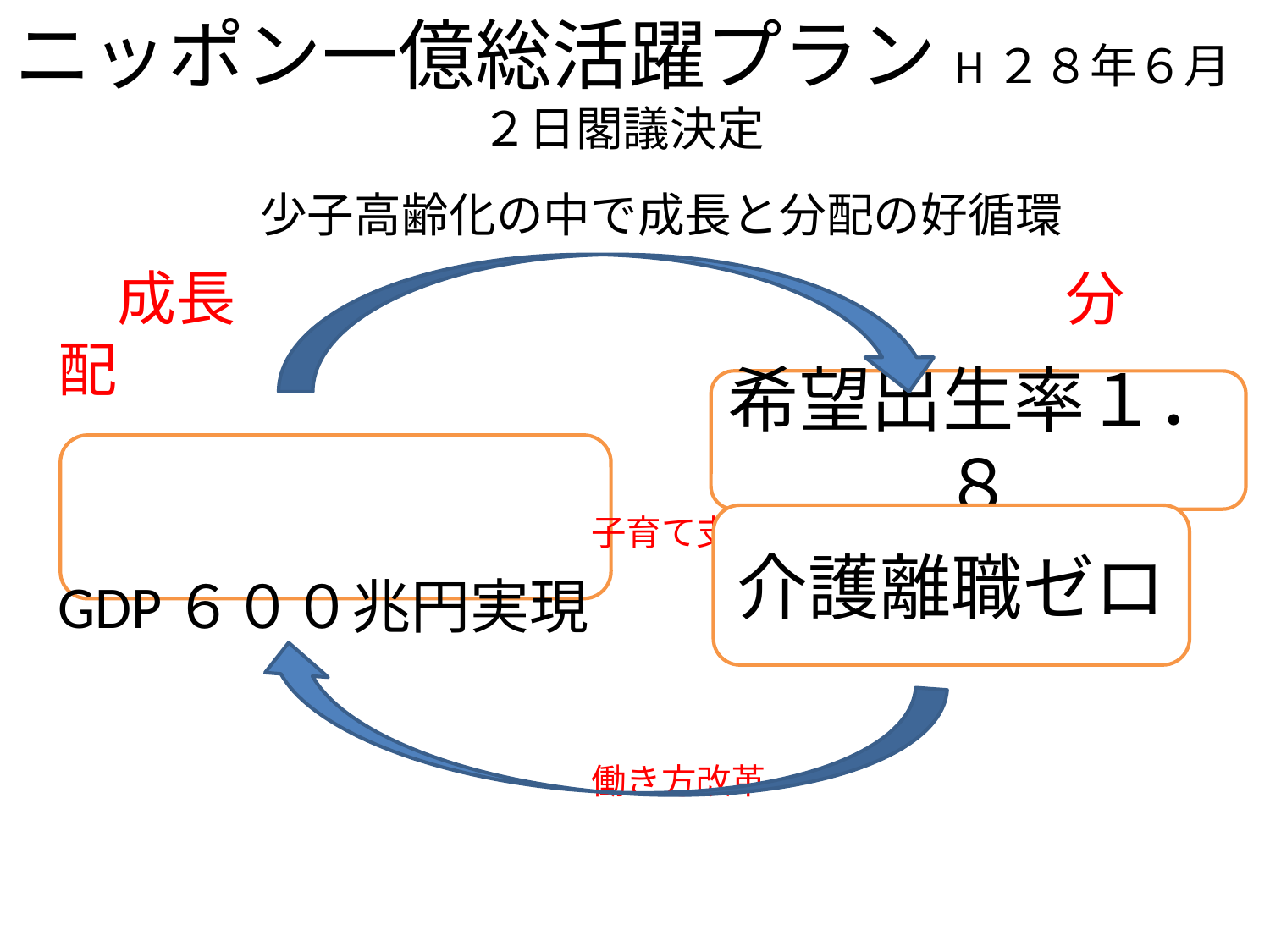

# ニッポン一億総活躍プランH２８年６月２日閣議決定 　少子高齢化の中で成長と分配の好循環
　成長　　　　　　　　　　　　　　分配
　　　　　　　　　子育て支援
GDP６００兆円実現

　　　　　　　　　働き方改革

希望出生率１．８

介護離職ゼロ